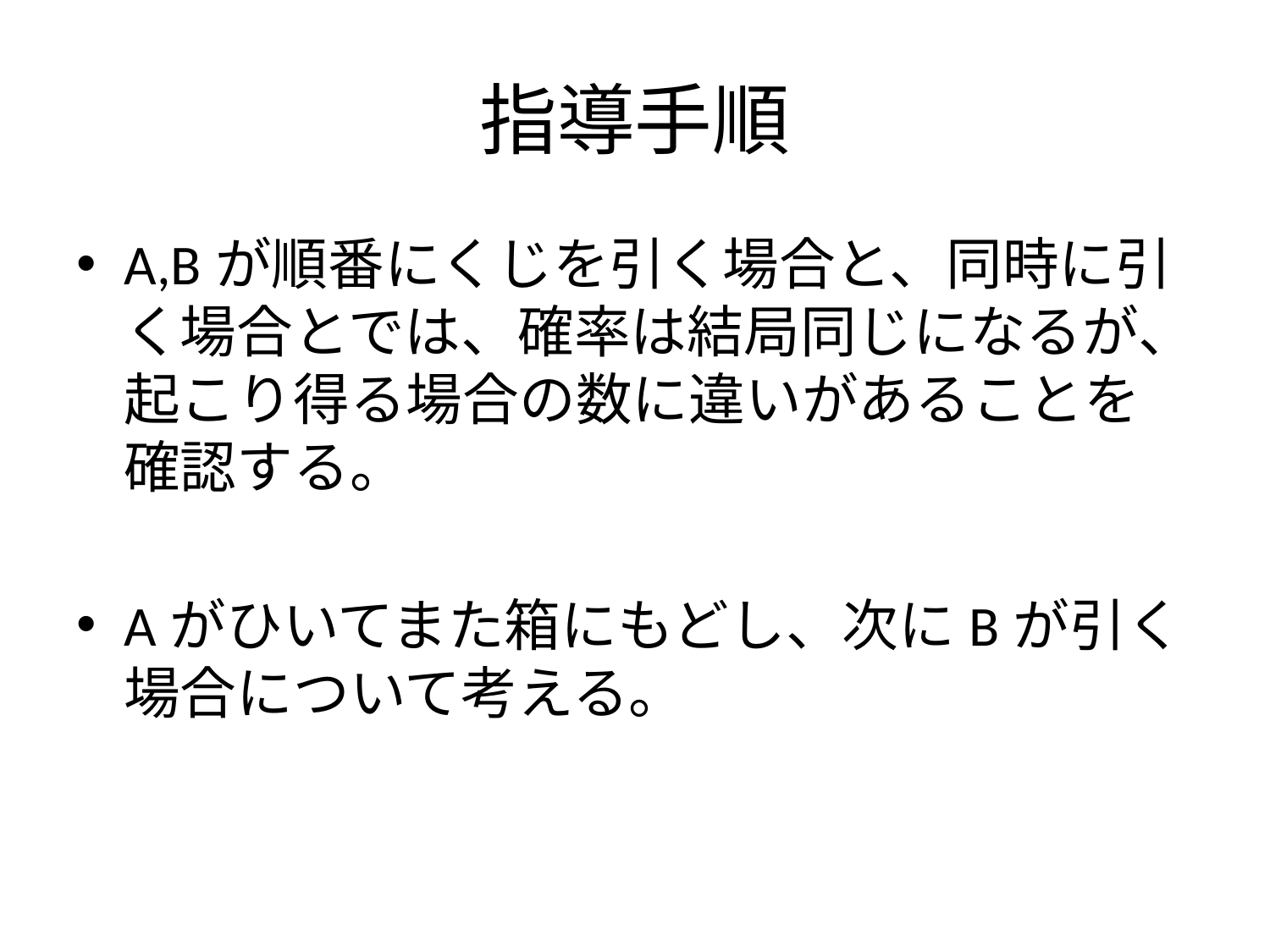

# 指導手順
A,Bが順番にくじを引く場合と、同時に引く場合とでは、確率は結局同じになるが、起こり得る場合の数に違いがあることを確認する。

Aがひいてまた箱にもどし、次にBが引く場合について考える。